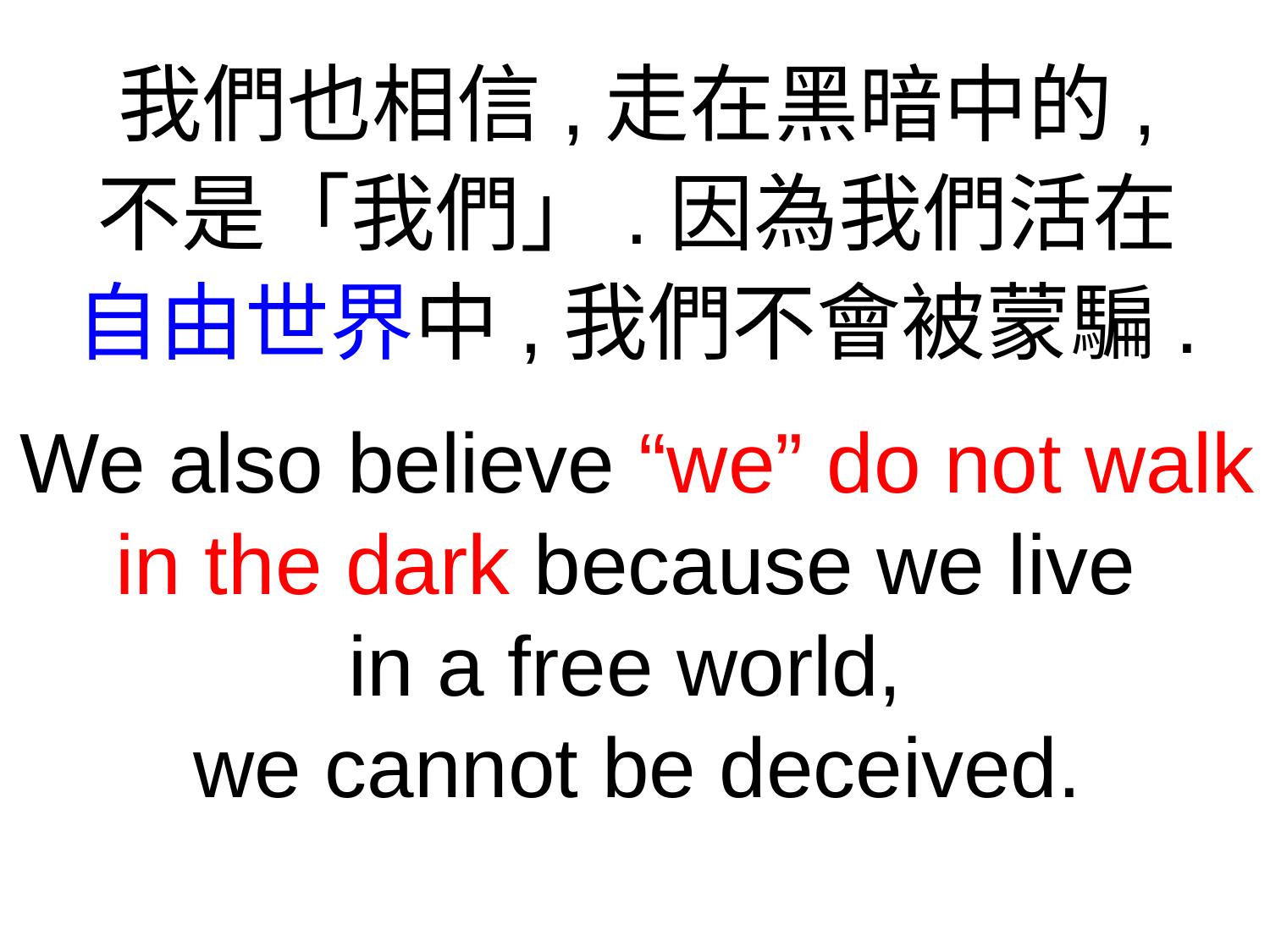

我們也相信,走在黑暗中的,
不是「我們」.因為我們活在
自由世界中,我們不會被蒙騙.
We also believe “we” do not walk in the dark because we live
in a free world,
we cannot be deceived.